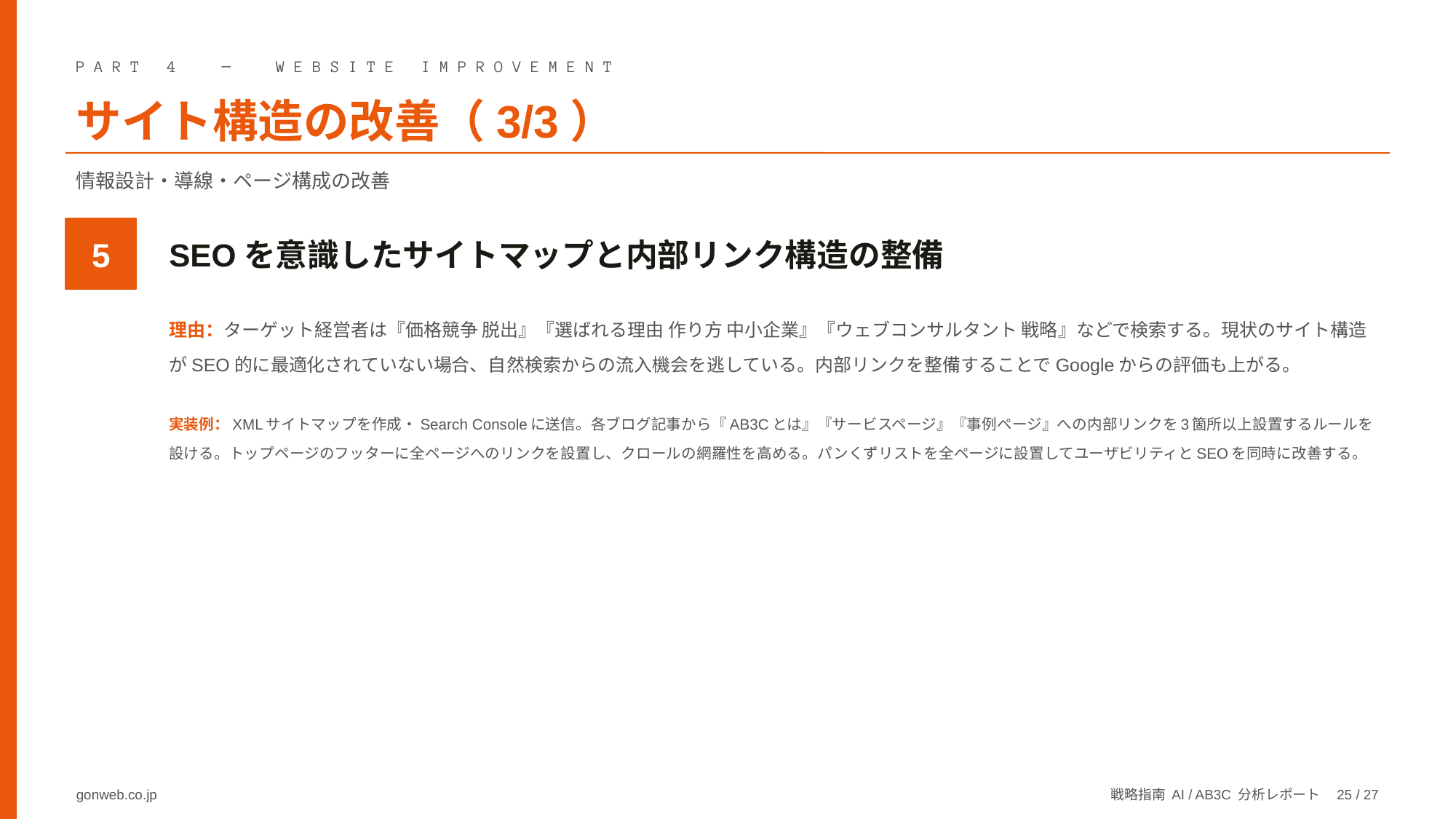

PART 4  ─  WEBSITE IMPROVEMENT
サイト構造の改善（3/3）

情報設計・導線・ページ構成の改善
SEOを意識したサイトマップと内部リンク構造の整備

5
理由：ターゲット経営者は『価格競争 脱出』『選ばれる理由 作り方 中小企業』『ウェブコンサルタント 戦略』などで検索する。現状のサイト構造がSEO的に最適化されていない場合、自然検索からの流入機会を逃している。内部リンクを整備することでGoogleからの評価も上がる。
実装例：XMLサイトマップを作成・Search Consoleに送信。各ブログ記事から『AB3Cとは』『サービスページ』『事例ページ』への内部リンクを3箇所以上設置するルールを設ける。トップページのフッターに全ページへのリンクを設置し、クロールの網羅性を高める。パンくずリストを全ページに設置してユーザビリティとSEOを同時に改善する。
gonweb.co.jp
戦略指南 AI / AB3C 分析レポート　25 / 27